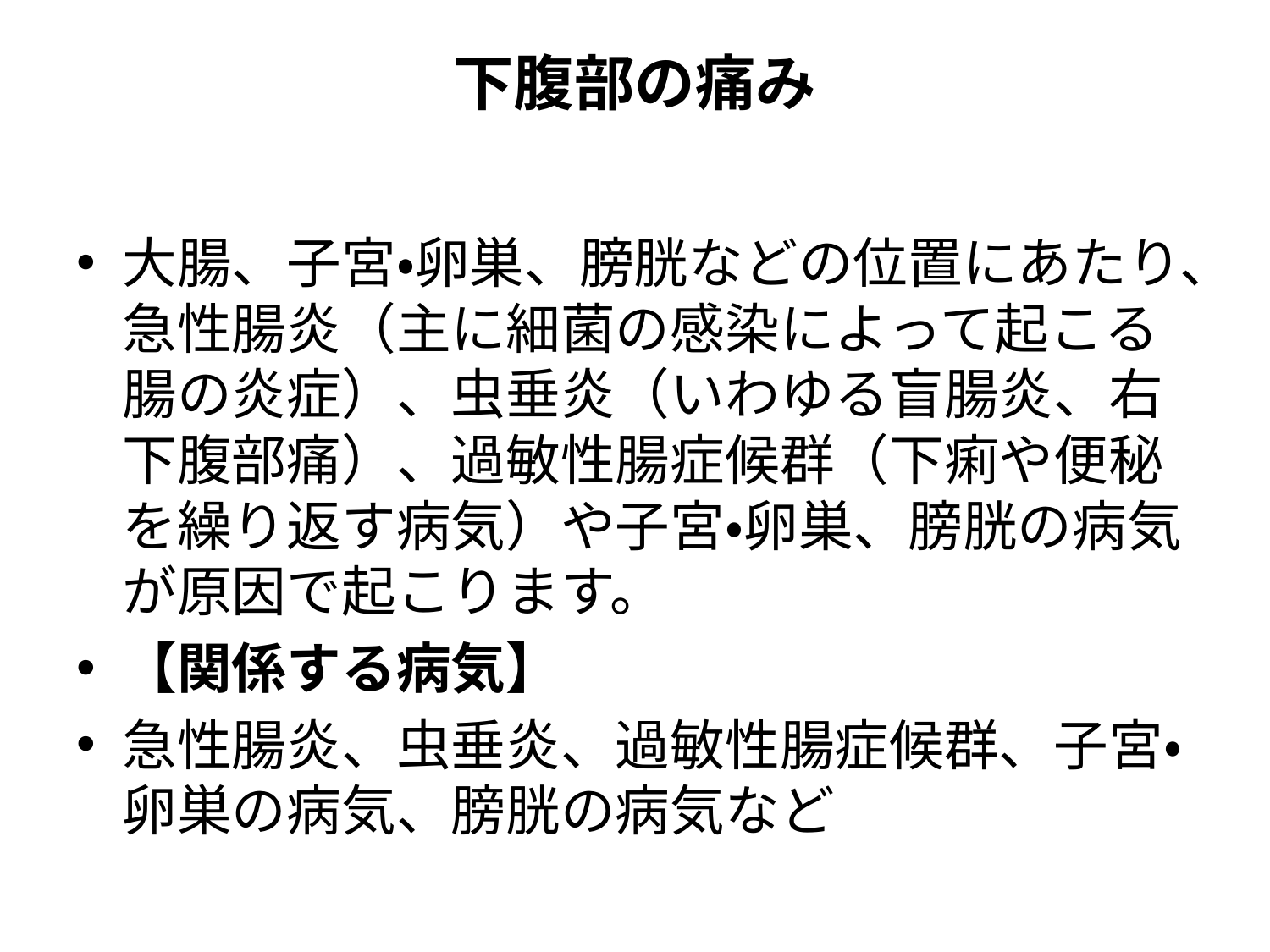

# 下腹部の痛み
大腸、子宮・卵巣、膀胱などの位置にあたり、急性腸炎（主に細菌の感染によって起こる腸の炎症）、虫垂炎（いわゆる盲腸炎、右下腹部痛）、過敏性腸症候群（下痢や便秘を繰り返す病気）や子宮・卵巣、膀胱の病気が原因で起こります。
【関係する病気】
急性腸炎、虫垂炎、過敏性腸症候群、子宮・卵巣の病気、膀胱の病気など